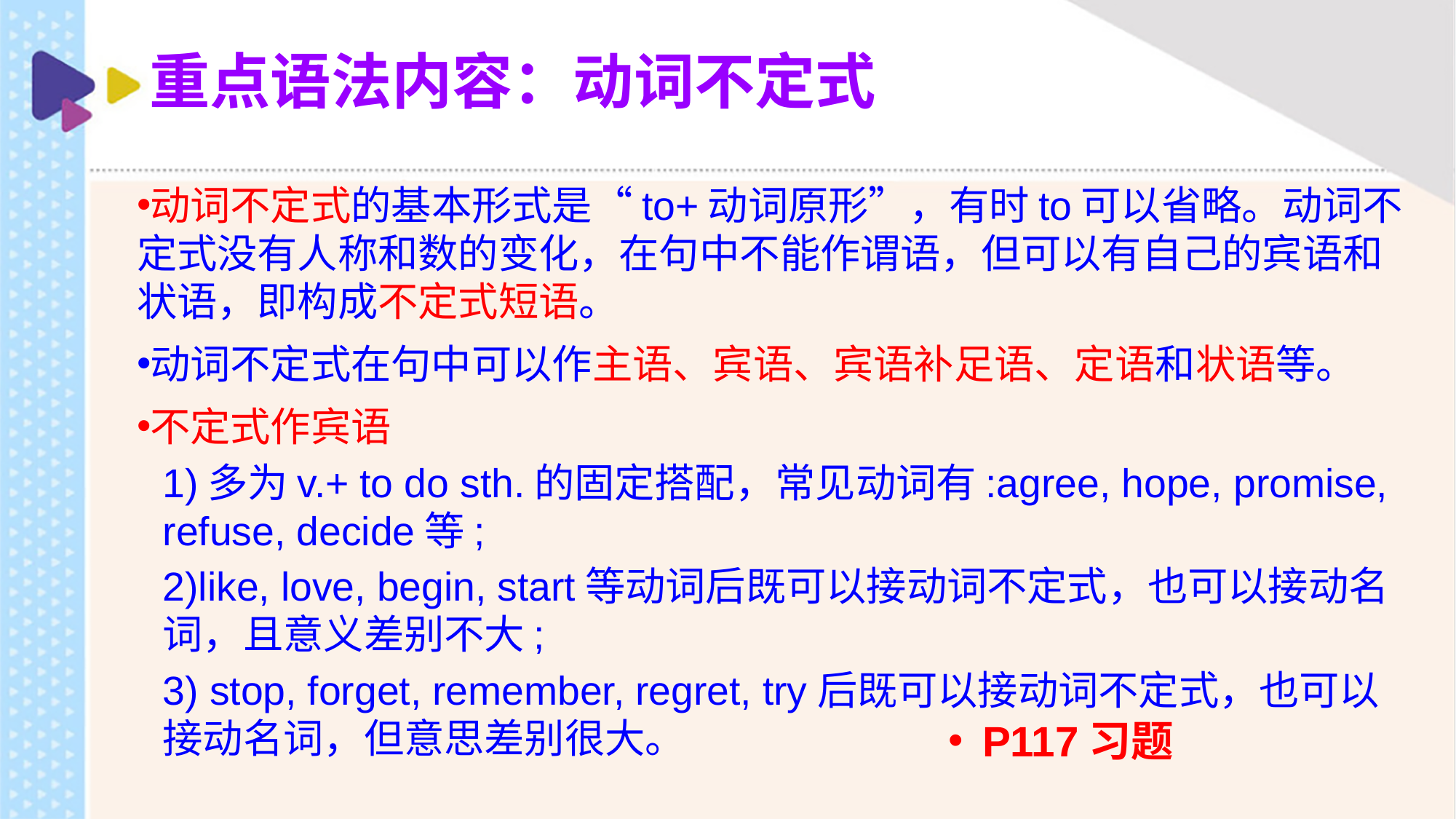

# 重点语法内容：动词不定式
动词不定式的基本形式是“to+动词原形”，有时to可以省略。动词不定式没有人称和数的变化，在句中不能作谓语，但可以有自己的宾语和状语，即构成不定式短语。
动词不定式在句中可以作主语、宾语、宾语补足语、定语和状语等。
不定式作宾语
1)多为v.+ to do sth.的固定搭配，常见动词有:agree, hope, promise, refuse, decide等;
2)like, love, begin, start等动词后既可以接动词不定式，也可以接动名词，且意义差别不大;
3) stop, forget, remember, regret, try后既可以接动词不定式，也可以接动名词，但意思差别很大。
P117习题